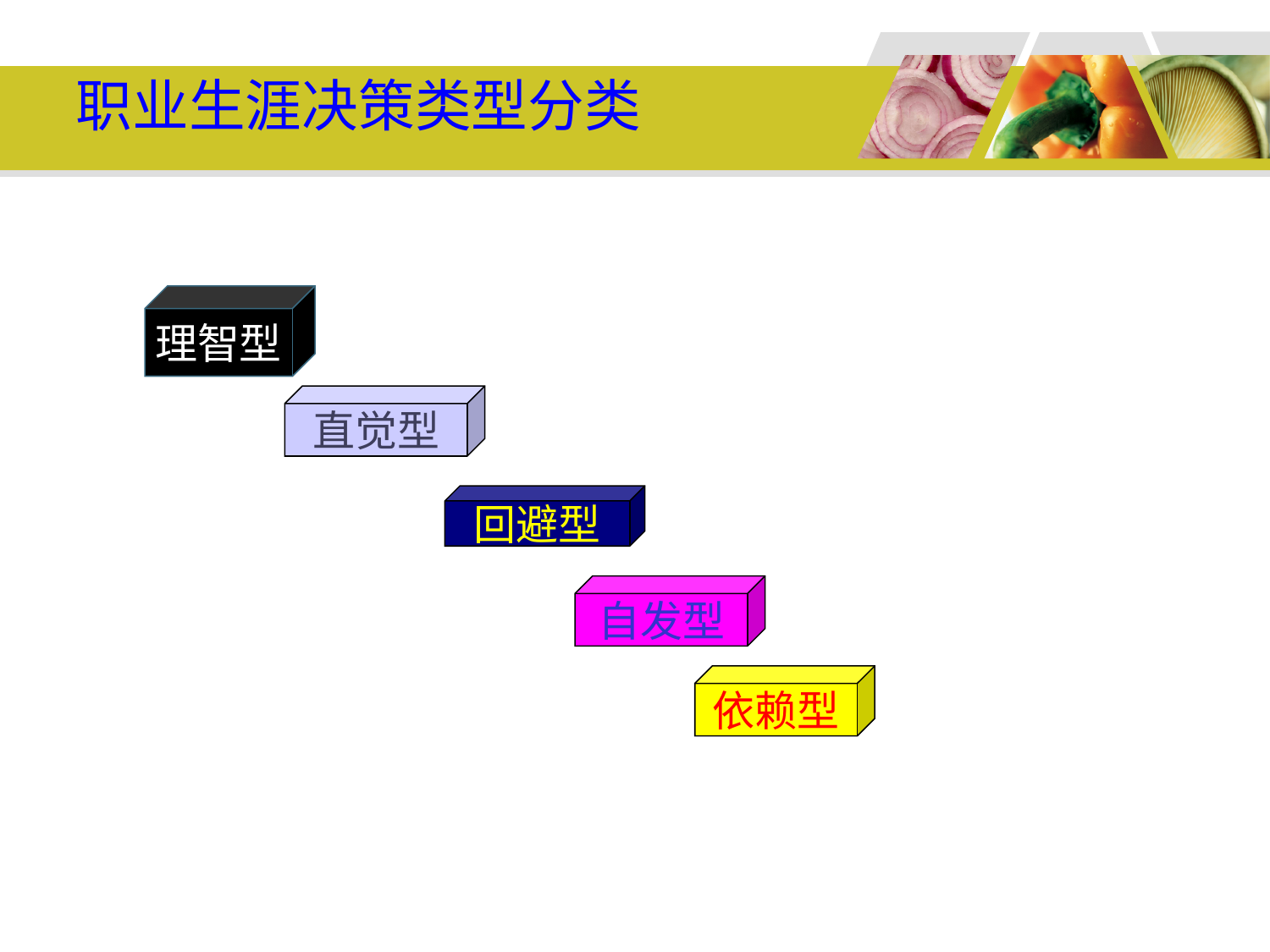

# 职业生涯决策类型分类
理智型
直觉型
回避型
自发型
依赖型